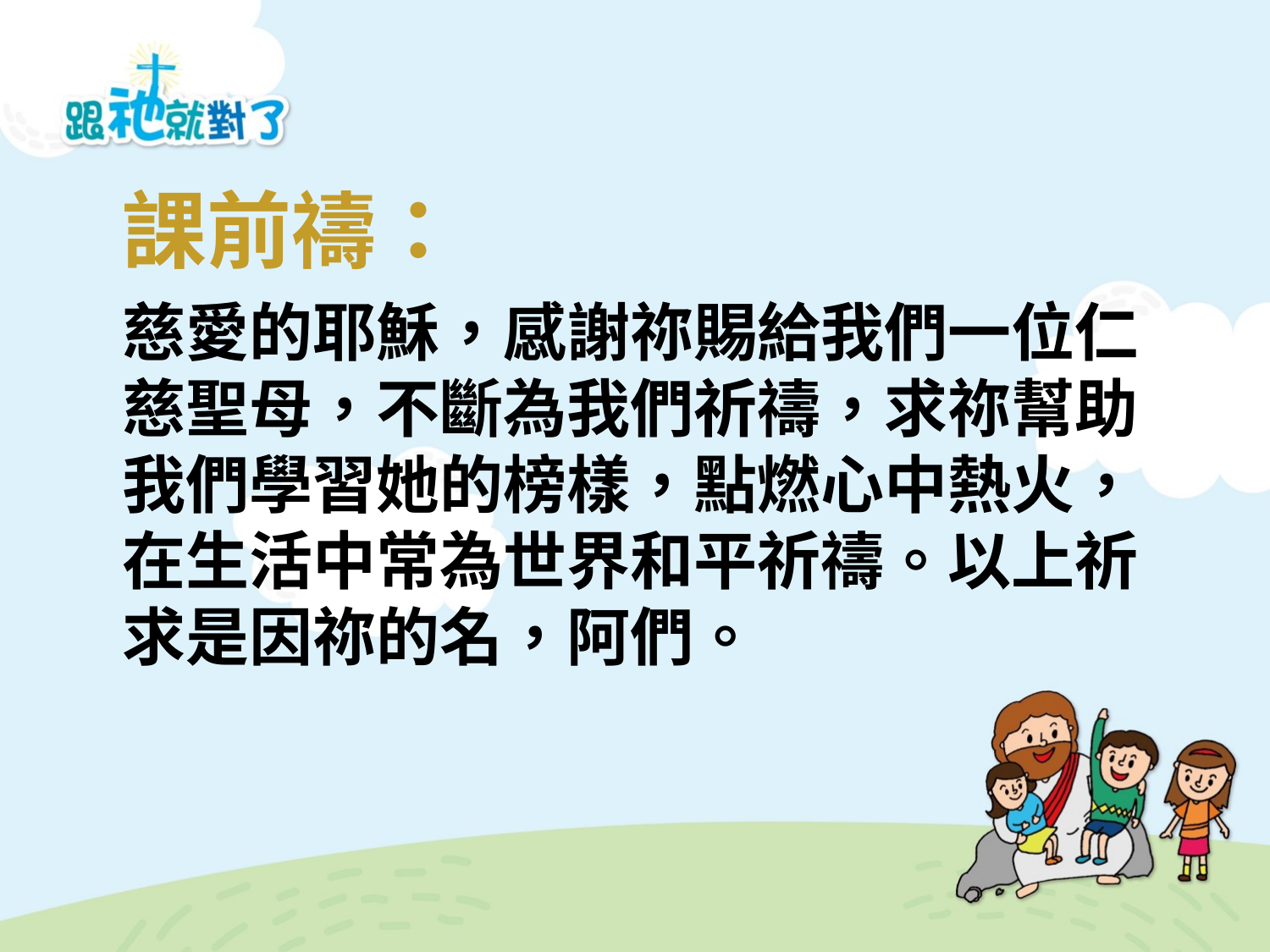

課前禱：
慈愛的耶穌，感謝祢賜給我們一位仁慈聖母，不斷為我們祈禱，求祢幫助我們學習她的榜樣，點燃心中熱火，在生活中常為世界和平祈禱。以上祈求是因祢的名，阿們。